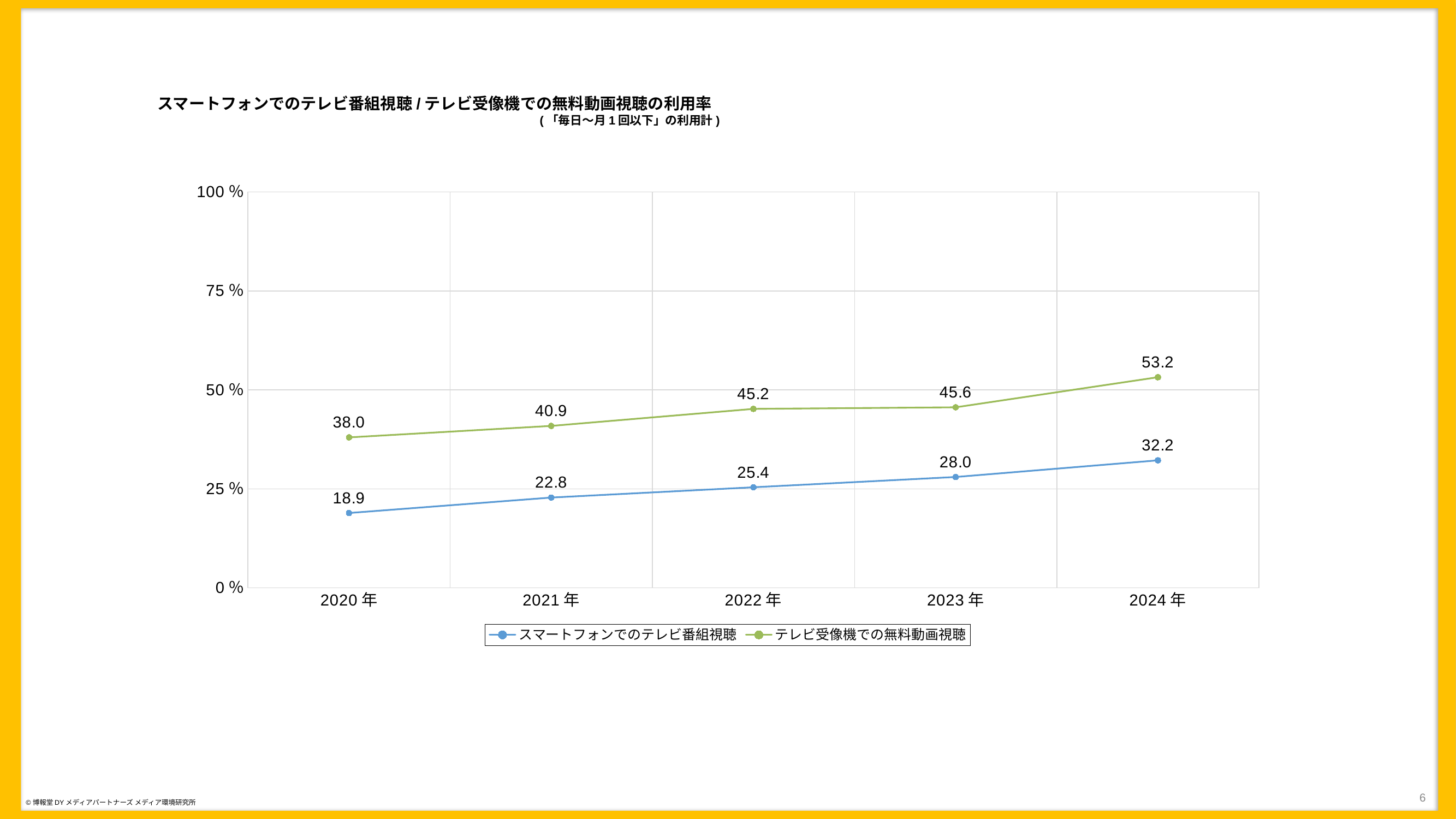

スマートフォンでのテレビ番組視聴/テレビ受像機での無料動画視聴の利用率
(「毎日～月1回以下」の利用計)

### Chart

| Category | スマートフォンでのテレビ番組視聴 | テレビ受像機での無料動画視聴 |
|---|---|---|
| 2020年 | 18.9 | 38.0 |
| 2021年 | 22.8 | 40.9 |
| 2022年 | 25.4 | 45.2 |
| 2023年 | 28.0 | 45.6 |
| 2024年 | 32.2 | 53.2 |
6